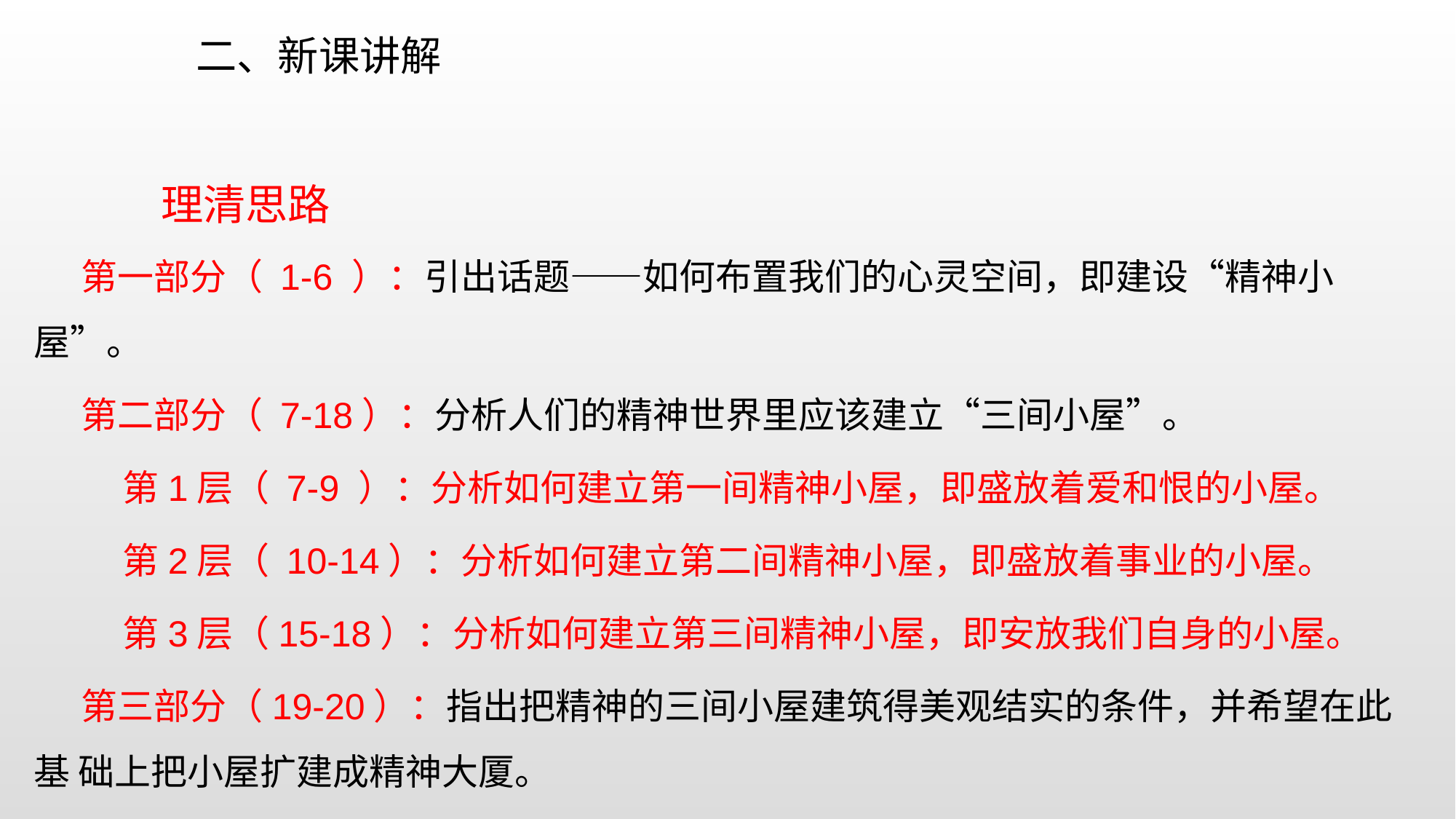

二、新课讲解

理清思路
第一部分（ 1-6 ）：引出话题——如何布置我们的心灵空间，即建设“精神小屋”。
第二部分（ 7-18）：分析人们的精神世界里应该建立“三间小屋”。
    第1层（ 7-9 ）：分析如何建立第一间精神小屋，即盛放着爱和恨的小屋。
    第2层（ 10-14）：分析如何建立第二间精神小屋，即盛放着事业的小屋。
    第3层（15-18）：分析如何建立第三间精神小屋，即安放我们自身的小屋。
第三部分（19-20）：指出把精神的三间小屋建筑得美观结实的条件，并希望在此基 础上把小屋扩建成精神大厦。